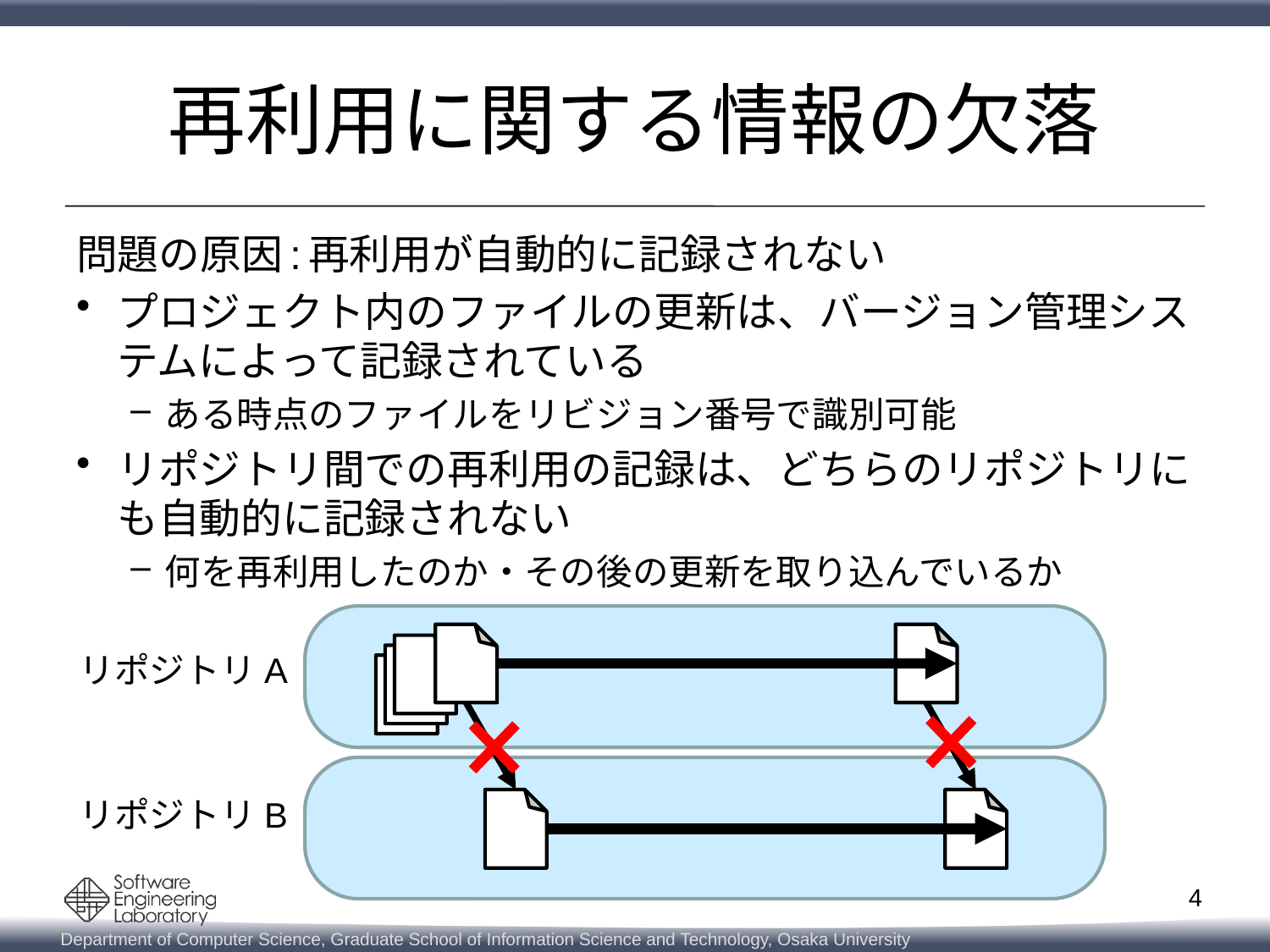

# 再利用に関する情報の欠落
問題の原因:再利用が自動的に記録されない
プロジェクト内のファイルの更新は、バージョン管理システムによって記録されている
ある時点のファイルをリビジョン番号で識別可能
リポジトリ間での再利用の記録は、どちらのリポジトリにも自動的に記録されない
何を再利用したのか・その後の更新を取り込んでいるか

リポジトリA

リポジトリB

4